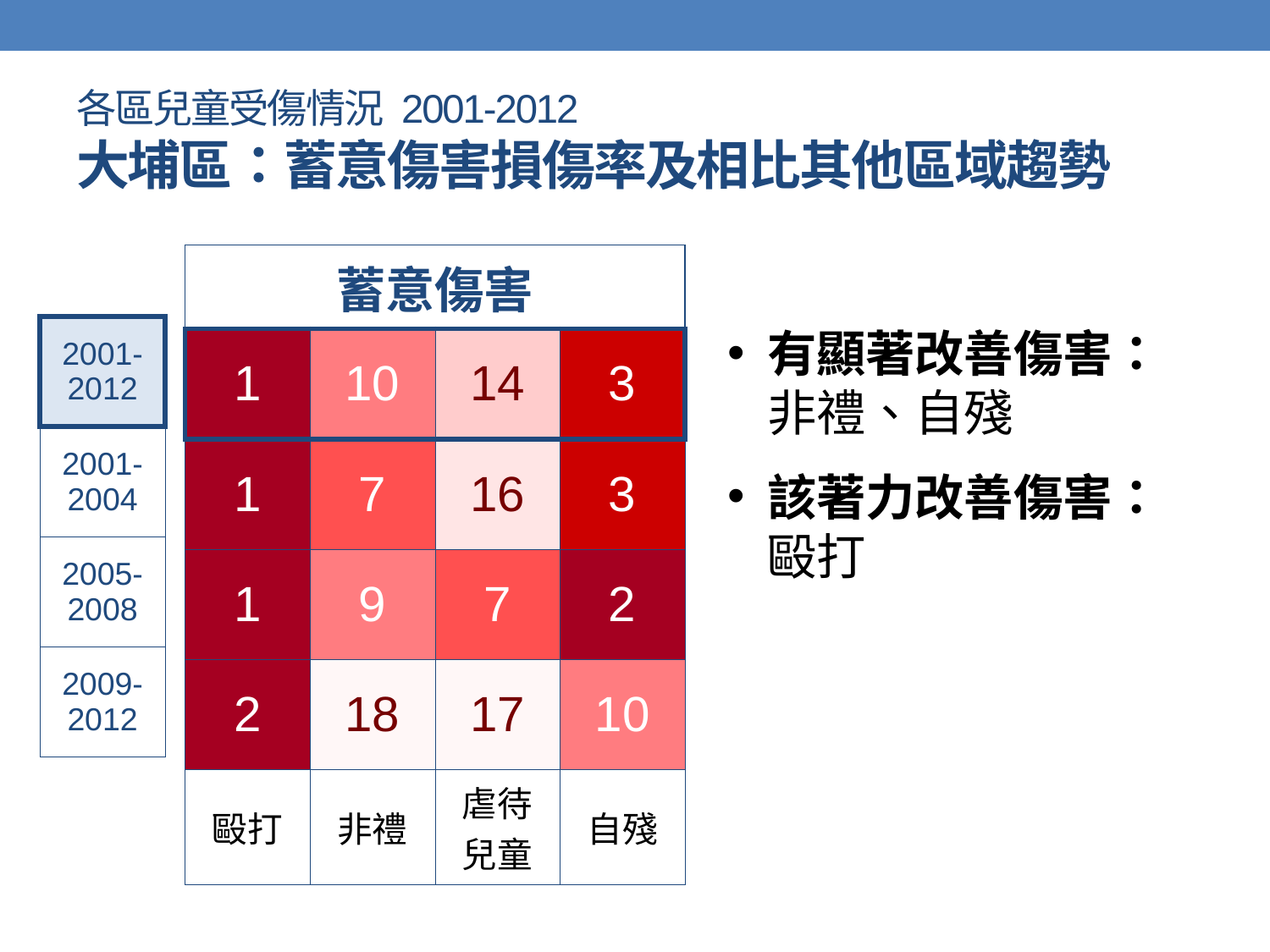

# 各區兒童受傷情況 2001-2012 大埔區：蓄意傷害損傷率及相比其他區域趨勢
| 蓄意傷害 |  |  |  |
| --- | --- | --- | --- |
| 1 | 10 | 14 | 3 |
| 1 | 7 | 16 | 3 |
| 1 | 9 | 7 | 2 |
| 2 | 18 | 17 | 10 |
| 毆打 | 非禮 | 虐待兒童 | 自殘 |
有顯著改善傷害：
非禮、自殘
該著力改善傷害：
毆打
| 2001-2012 |
| --- |
| 2001-2004 |
| 2005-2008 |
| 2009-2012 |